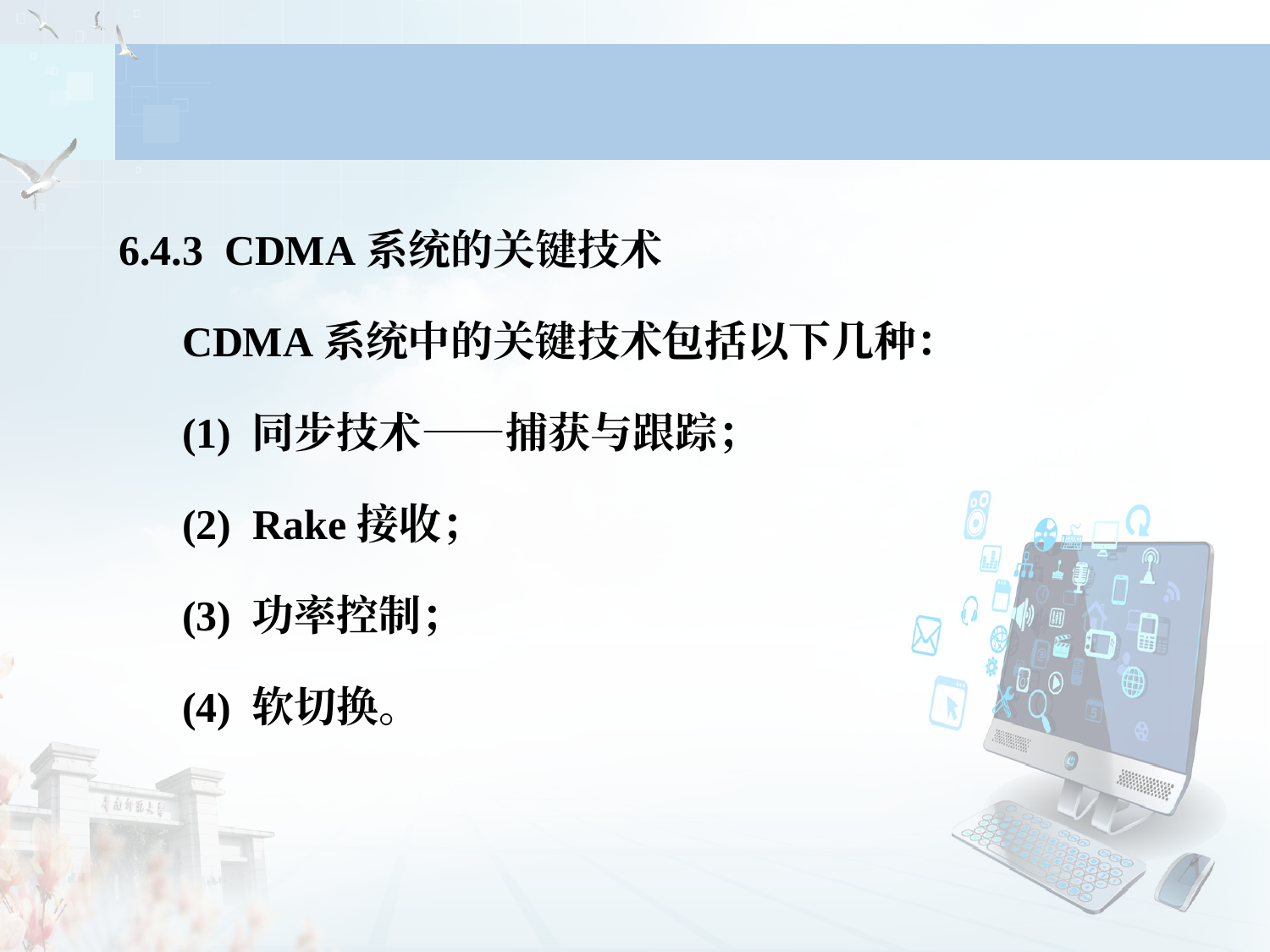

6.4.3  CDMA系统的关键技术
CDMA系统中的关键技术包括以下几种：
(1) 同步技术——捕获与跟踪；
(2)  Rake接收；
(3) 功率控制；
(4) 软切换。